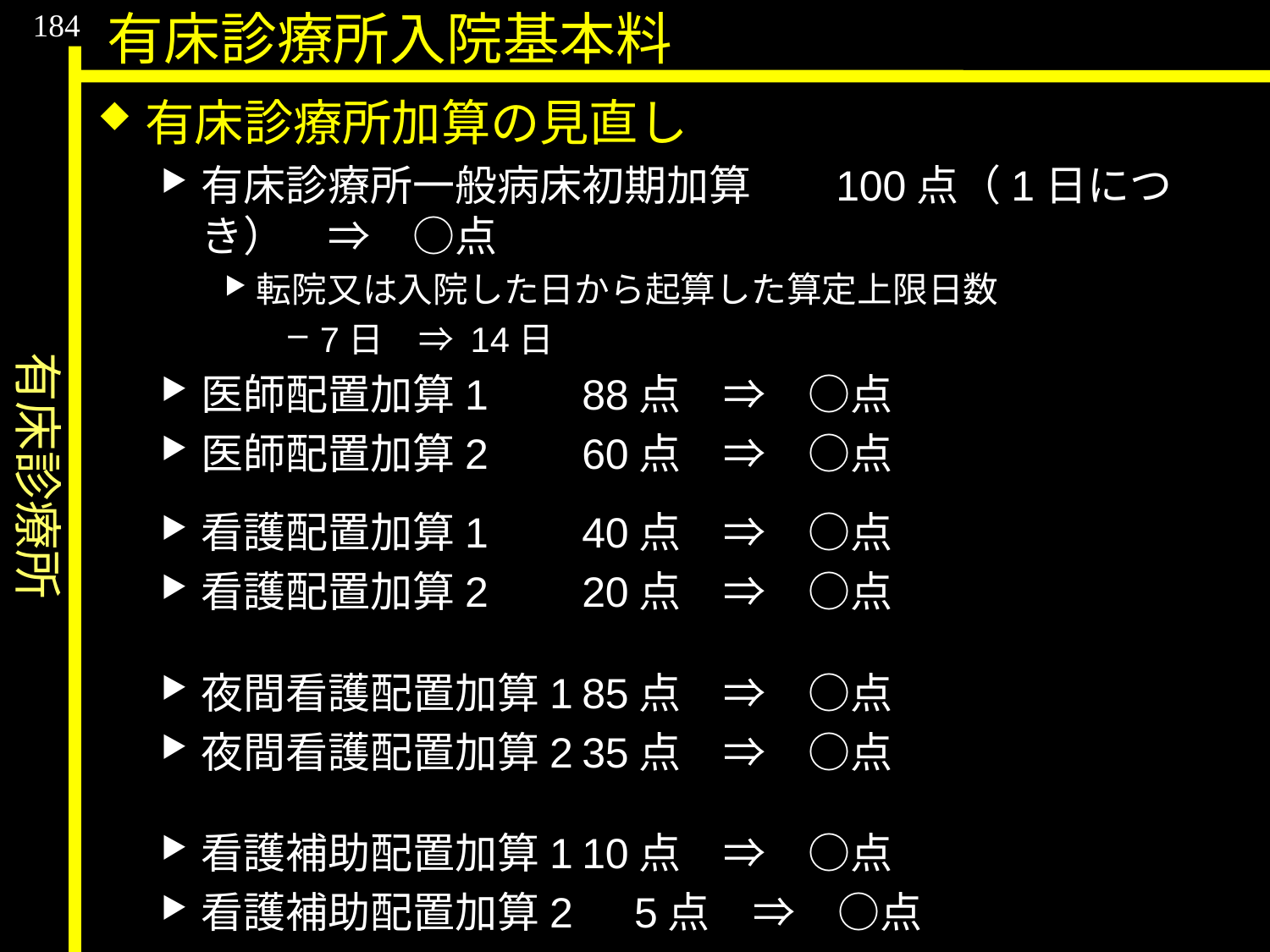

有床診療所
184
有床診療所入院基本料

有床診療所加算の見直し
有床診療所一般病床初期加算	100点（1日につき）　⇒　○点
転院又は入院した日から起算した算定上限日数
7日　⇒ 14日
医師配置加算1	88点　⇒　○点
医師配置加算2	60点　⇒　○点

看護配置加算1	40点　⇒　○点
看護配置加算2	20点　⇒　○点

夜間看護配置加算1	85点　⇒　○点
夜間看護配置加算2	35点　⇒　○点

看護補助配置加算1	10点　⇒　○点
看護補助配置加算2	　5点　⇒　○点